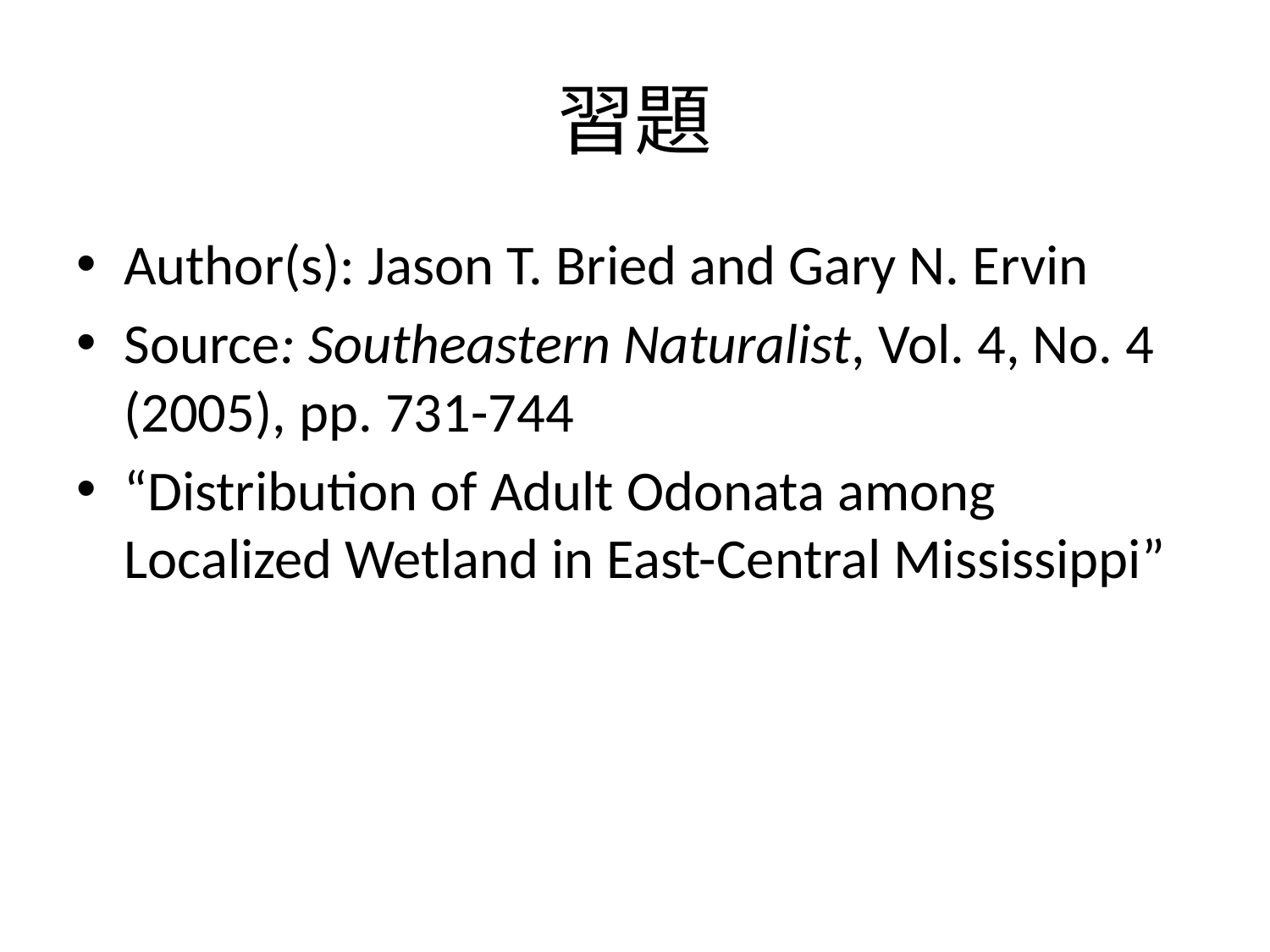

# 習題
Author(s): Jason T. Bried and Gary N. Ervin
Source: Southeastern Naturalist, Vol. 4, No. 4 (2005), pp. 731-744
“Distribution of Adult Odonata among Localized Wetland in East-Central Mississippi”